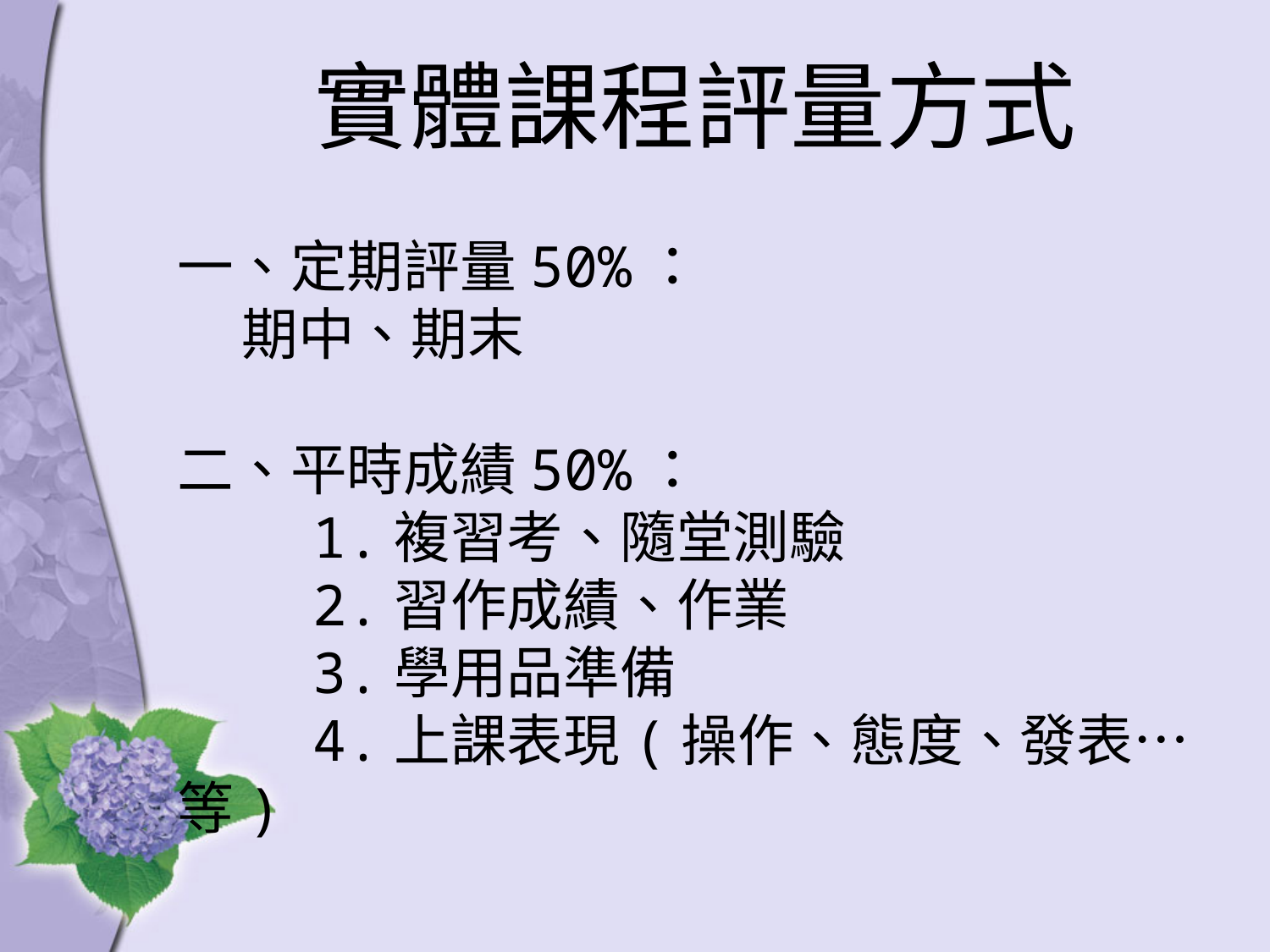

# 實體課程評量方式
一、定期評量50%：
    期中、期末

二、平時成績50%：
    1.複習考、隨堂測驗
    2.習作成績、作業
    3.學用品準備
    4.上課表現(操作、態度、發表…等)